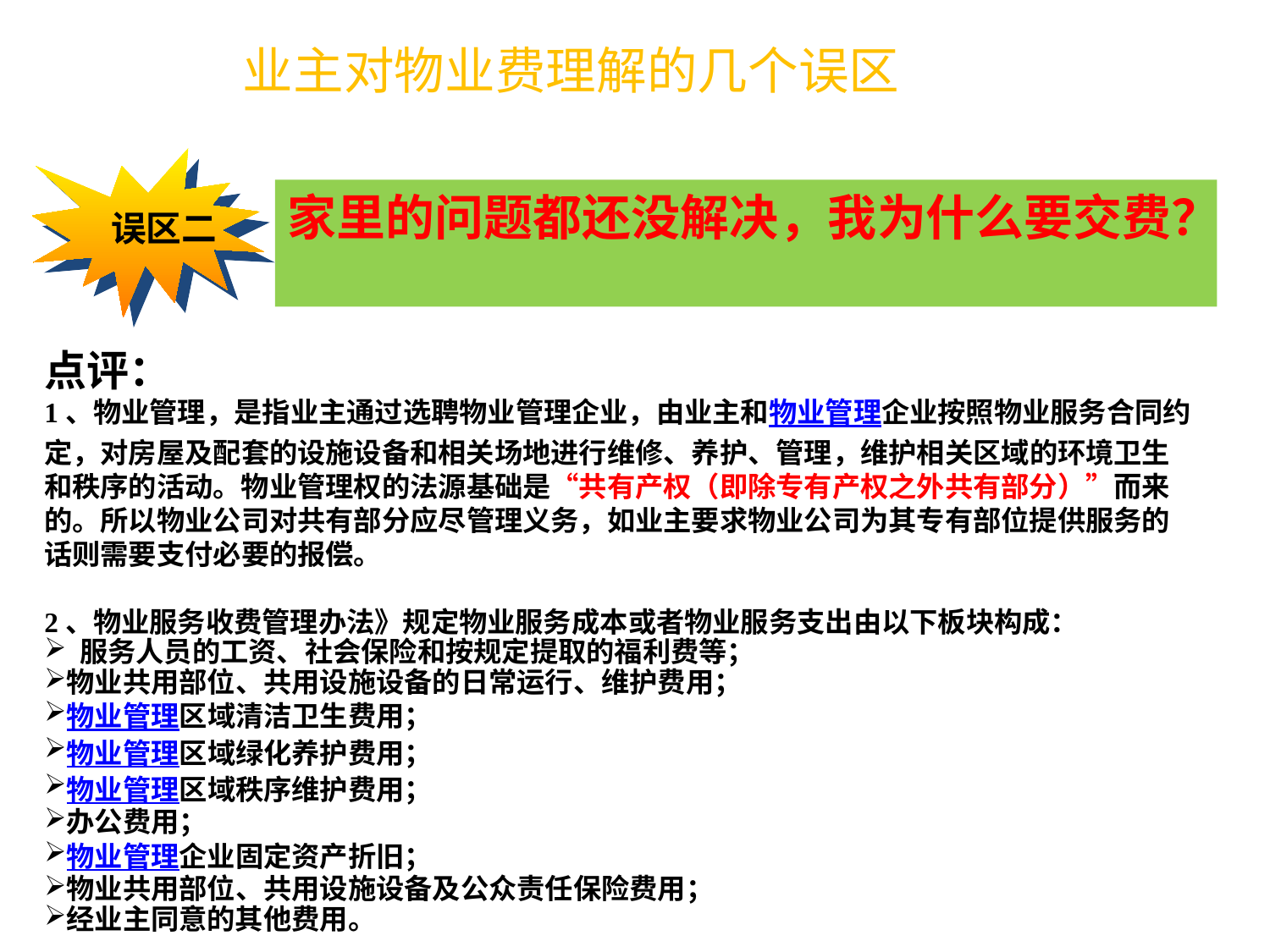

# 业主对物业费理解的几个误区
 误区二
家里的问题都还没解决，我为什么要交费？
点评：
1、物业管理，是指业主通过选聘物业管理企业，由业主和物业管理企业按照物业服务合同约定，对房屋及配套的设施设备和相关场地进行维修、养护、管理，维护相关区域的环境卫生和秩序的活动。物业管理权的法源基础是“共有产权（即除专有产权之外共有部分）”而来的。所以物业公司对共有部分应尽管理义务，如业主要求物业公司为其专有部位提供服务的话则需要支付必要的报偿。

2、物业服务收费管理办法》规定物业服务成本或者物业服务支出由以下板块构成：
 服务人员的工资、社会保险和按规定提取的福利费等；
物业共用部位、共用设施设备的日常运行、维护费用；
物业管理区域清洁卫生费用；
物业管理区域绿化养护费用；
物业管理区域秩序维护费用；
办公费用；
物业管理企业固定资产折旧；
物业共用部位、共用设施设备及公众责任保险费用；
经业主同意的其他费用。